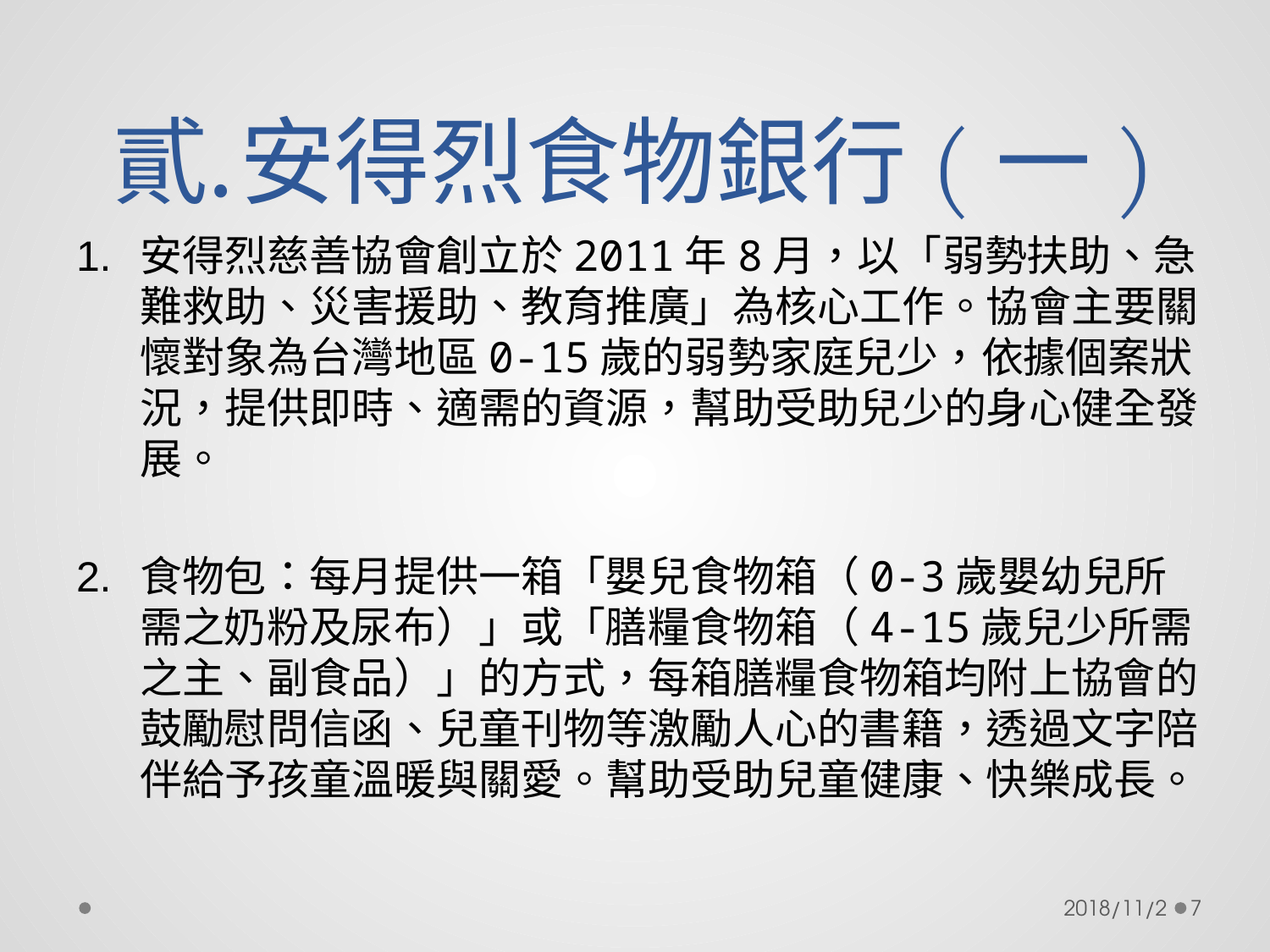

# 安得烈食物銀行(一)
安得烈慈善協會創立於2011年8月，以「弱勢扶助、急難救助、災害援助、教育推廣」為核心工作。協會主要關懷對象為台灣地區0-15歲的弱勢家庭兒少，依據個案狀況，提供即時、適需的資源，幫助受助兒少的身心健全發展。

食物包：每月提供一箱「嬰兒食物箱（0-3歲嬰幼兒所需之奶粉及尿布）」或「膳糧食物箱（4-15歲兒少所需之主、副食品）」的方式，每箱膳糧食物箱均附上協會的鼓勵慰問信函、兒童刊物等激勵人心的書籍，透過文字陪伴給予孩童溫暖與關愛。幫助受助兒童健康、快樂成長。
2018/11/2
7